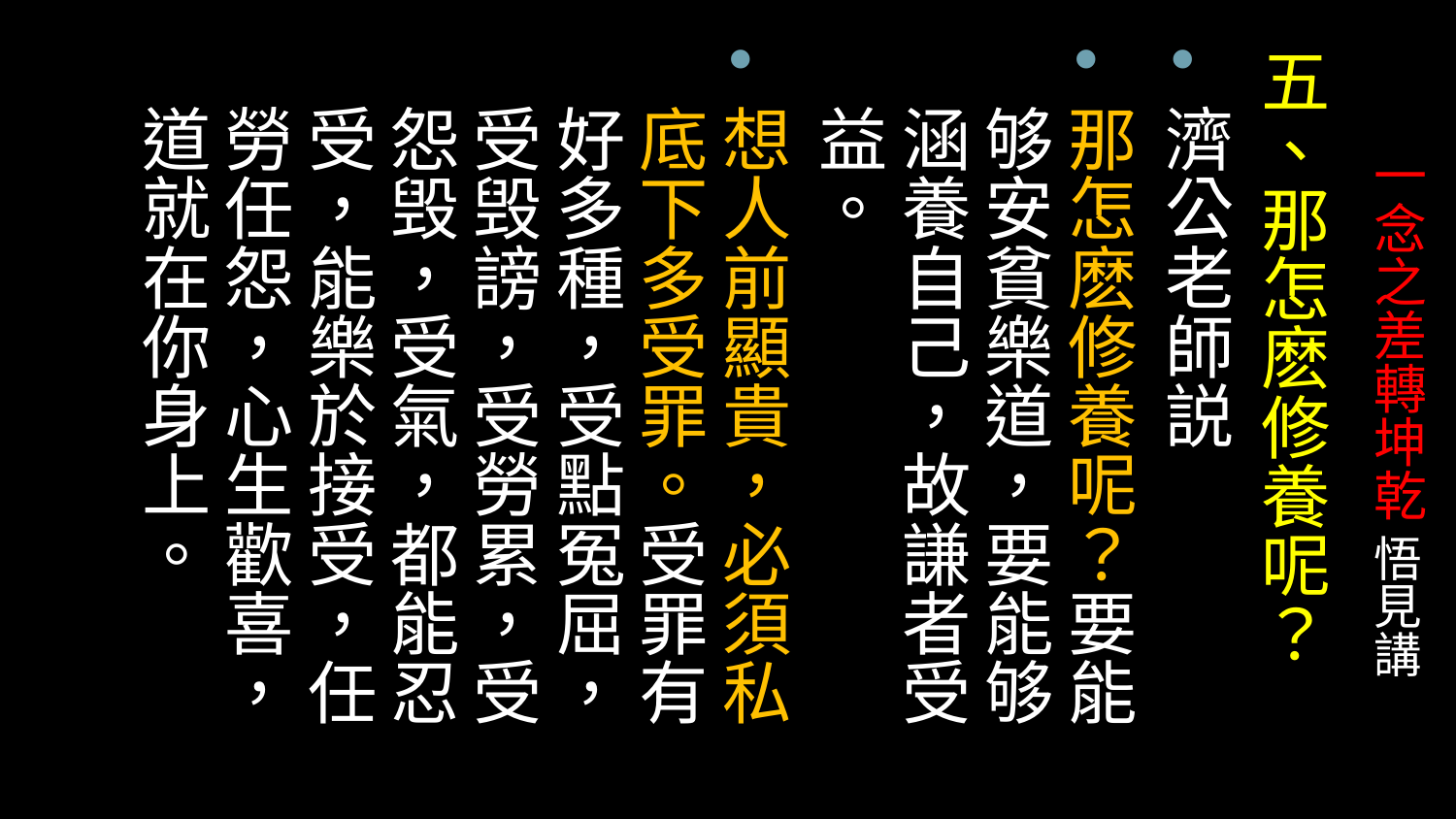

五、那怎麽修養呢？
濟公老師説
那怎麽修養呢？要能够安貧樂道，要能够涵養自己，故謙者受益。
想人前顯貴，必須私底下多受罪。受罪有好多種，受點冤屈，受毁謗，受勞累，受怨毁，受氣，都能忍受，能樂於接受，任勞任怨，心生歡喜，道就在你身上。

# 一念之差轉坤乾 悟見講